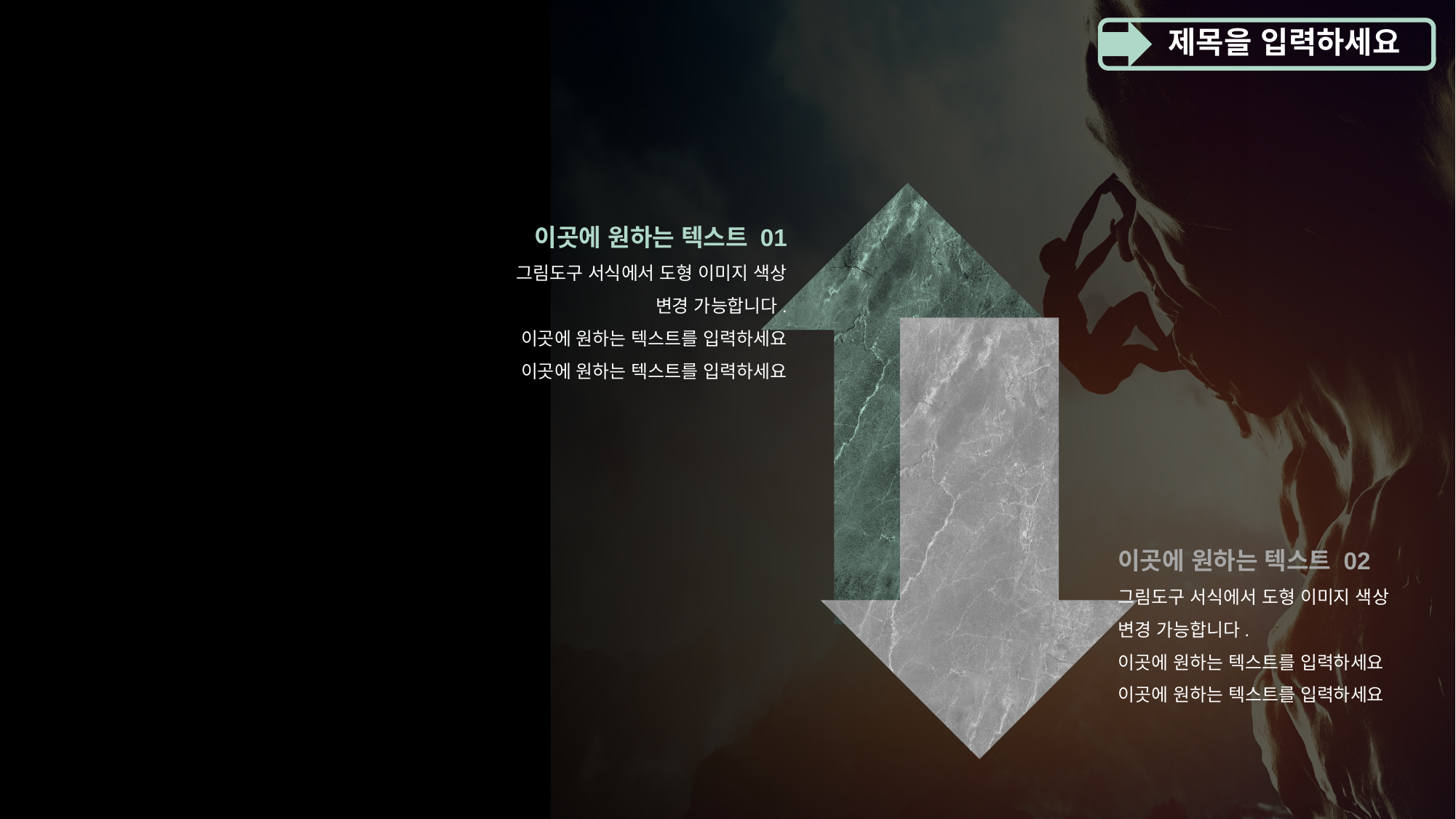

제목을 입력하세요

이곳에 원하는 텍스트 01
그림도구 서식에서 도형 이미지 색상
변경 가능합니다.
이곳에 원하는 텍스트를 입력하세요
이곳에 원하는 텍스트를 입력하세요

이곳에 원하는 텍스트 02
그림도구 서식에서 도형 이미지 색상
변경 가능합니다.
이곳에 원하는 텍스트를 입력하세요
이곳에 원하는 텍스트를 입력하세요